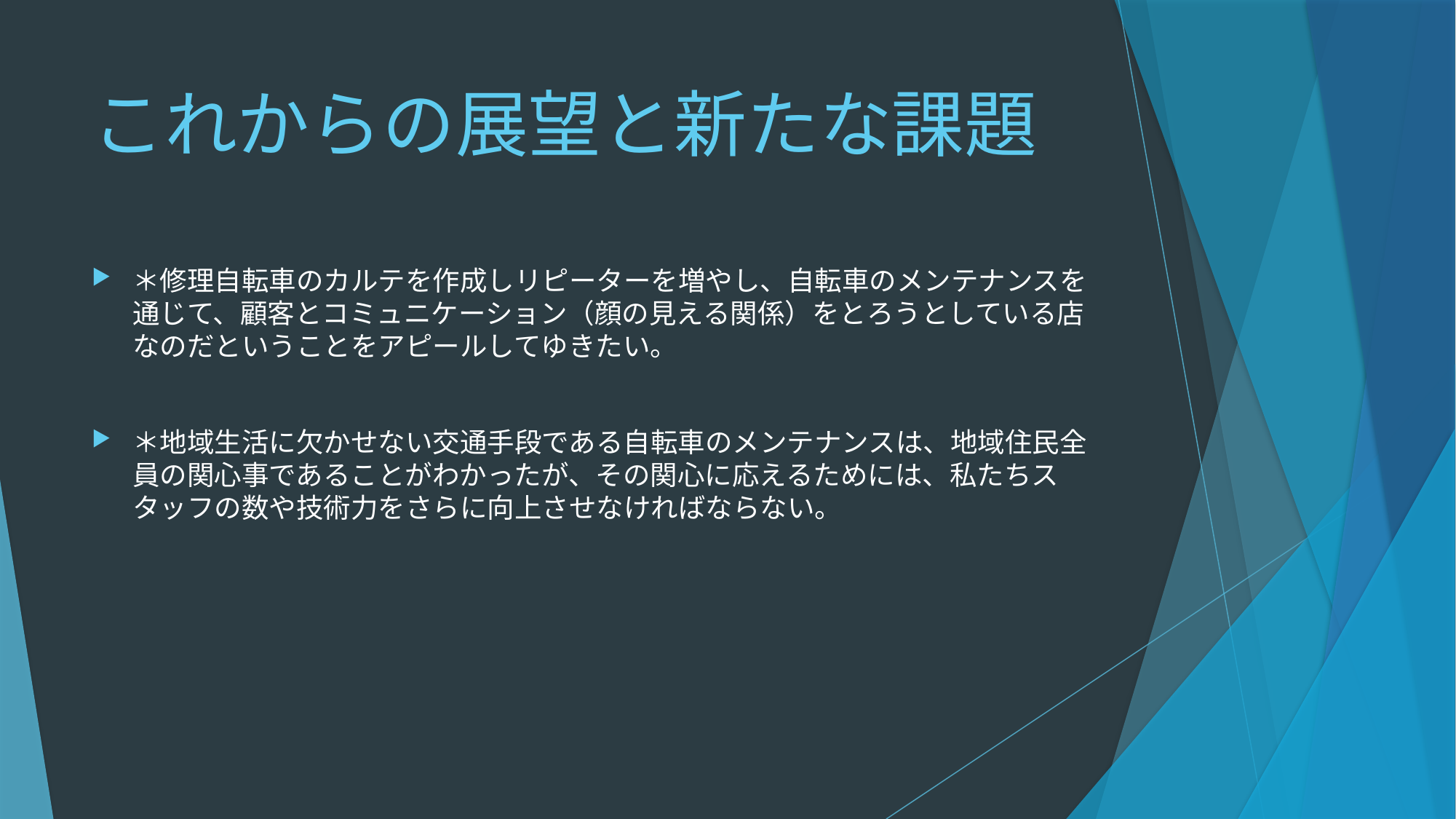

# これからの展望と新たな課題
＊修理自転車のカルテを作成しリピーターを増やし、自転車のメンテナンスを通じて、顧客とコミュニケーション（顔の見える関係）をとろうとしている店なのだということをアピールしてゆきたい。

＊地域生活に欠かせない交通手段である自転車のメンテナンスは、地域住民全員の関心事であることがわかったが、その関心に応えるためには、私たちスタッフの数や技術力をさらに向上させなければならない。